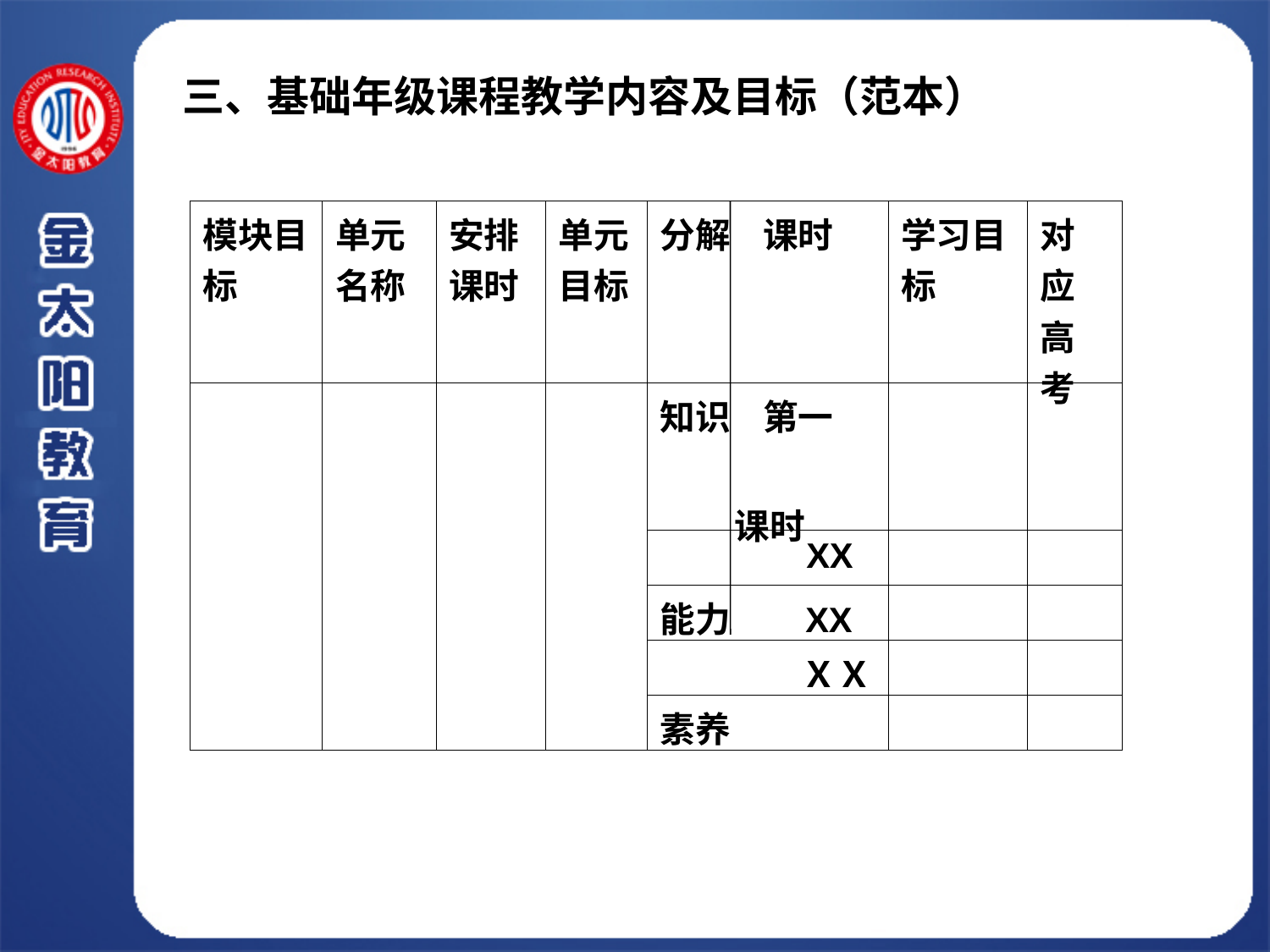

三、基础年级课程教学内容及目标（范本）
| 模块目标 | 单元名称 | 安排课时 | 单元目标 | 分解 课时 | 学习目标 | 对应高考 |
| --- | --- | --- | --- | --- | --- | --- |
|  |  |  |  | 知识 第一 课时 |  |  |
|  |  |  |  | XX |  |  |
|  |  |  |  | 能力 XX |  |  |
|  |  |  |  | ＸＸ |  |  |
|  |  |  |  | 素养 |  |  |